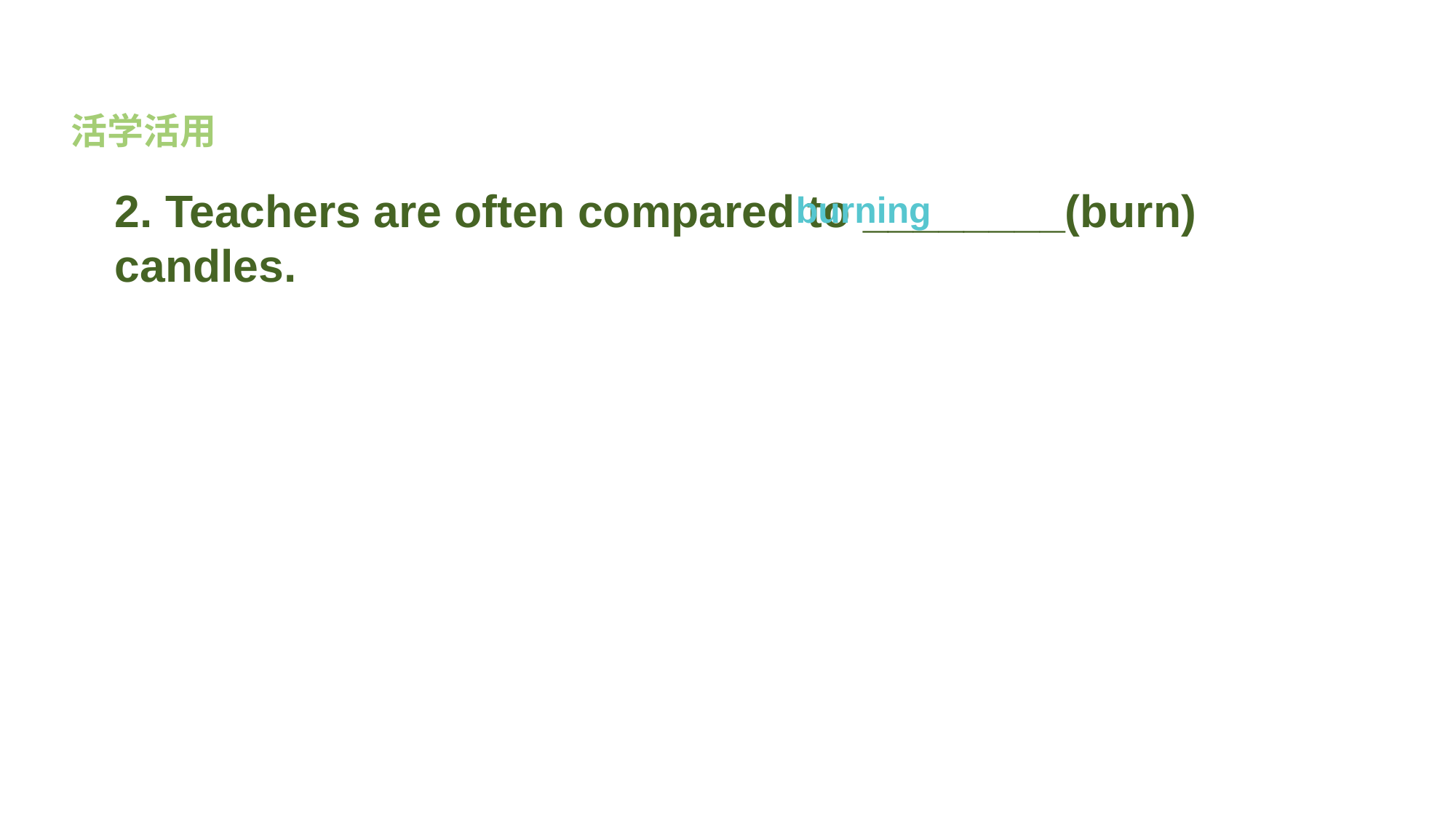

活学活用
2. Teachers are often compared to ________(burn) candles.
burning